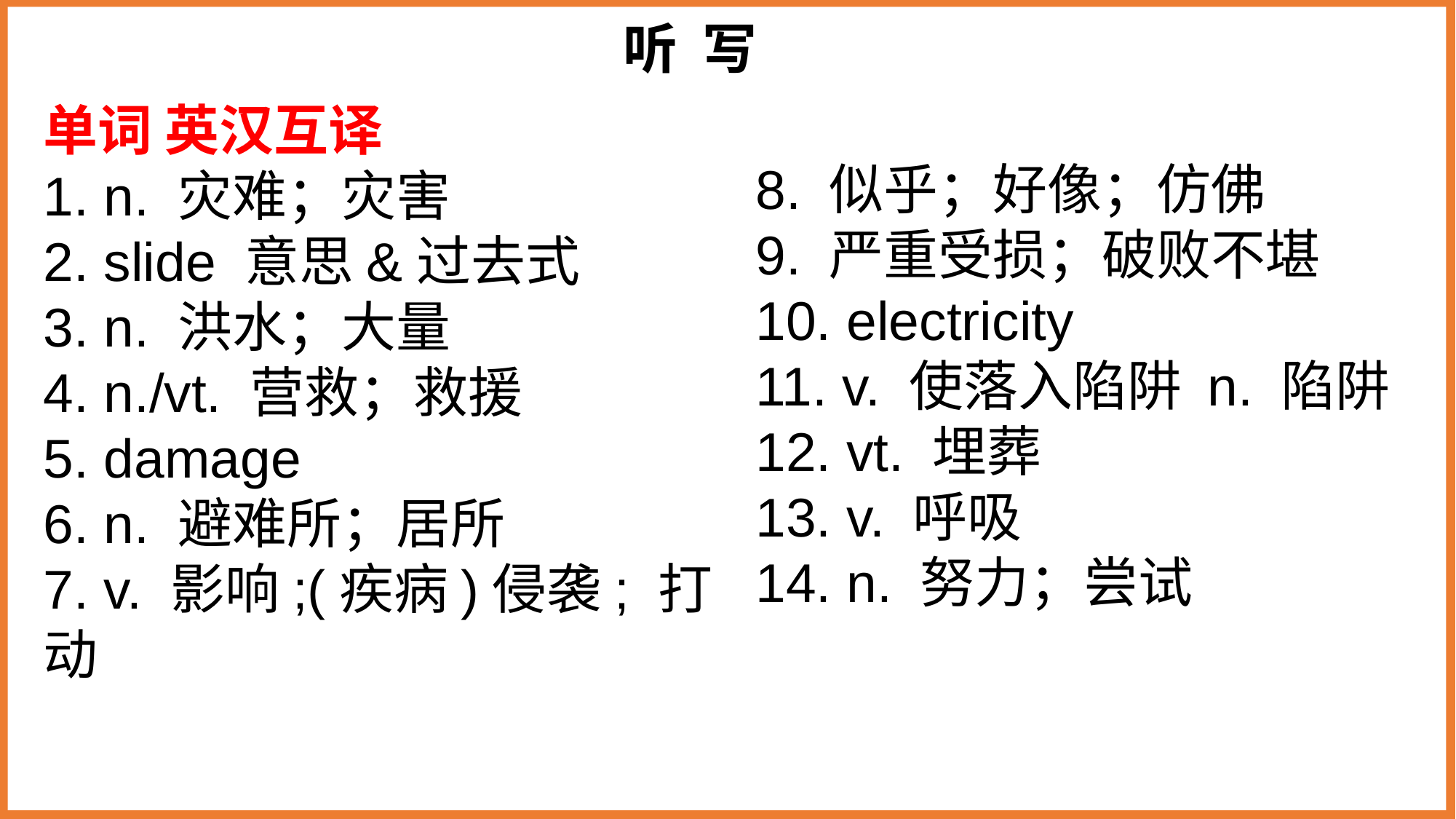

# 听  写
单词 英汉互译
1. n. 灾难；灾害
2. slide 意思&过去式
3. n. 洪水；大量
4. n./vt. 营救；救援
5. damage
6. n. 避难所；居所
7. v. 影响;(疾病)侵袭; 打动
8. 似乎；好像；仿佛
9. 严重受损；破败不堪
10. electricity
11. v. 使落入陷阱 n. 陷阱
12. vt. 埋葬
13. v. 呼吸
14. n. 努力；尝试